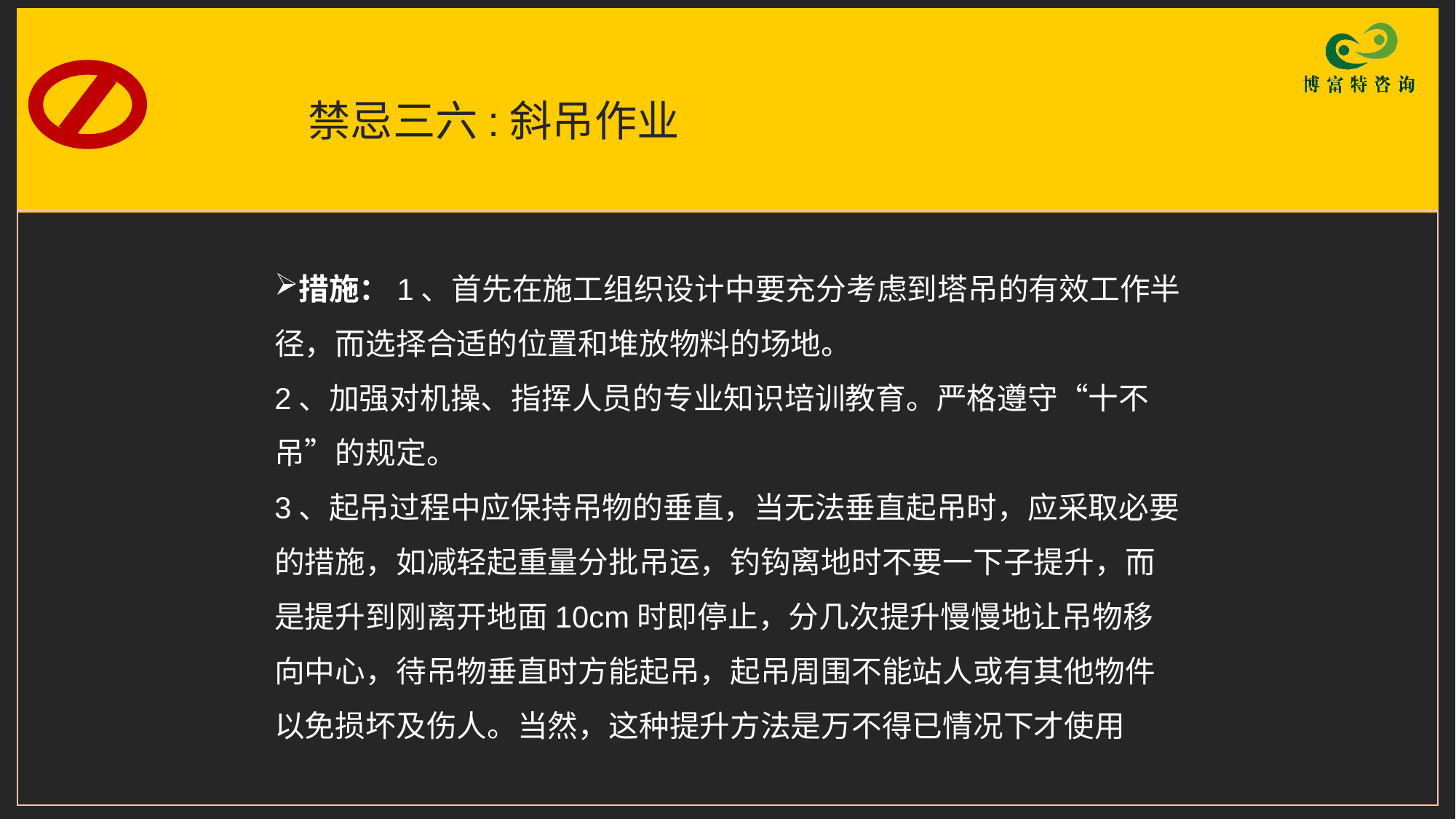

# 禁忌三六:斜吊作业
措施：1、首先在施工组织设计中要充分考虑到塔吊的有效工作半径，而选择合适的位置和堆放物料的场地。
2、加强对机操、指挥人员的专业知识培训教育。严格遵守“十不吊”的规定。
3、起吊过程中应保持吊物的垂直，当无法垂直起吊时，应采取必要的措施，如减轻起重量分批吊运，钓钩离地时不要一下子提升，而是提升到刚离开地面10cm时即停止，分几次提升慢慢地让吊物移向中心，待吊物垂直时方能起吊，起吊周围不能站人或有其他物件以免损坏及伤人。当然，这种提升方法是万不得已情况下才使用